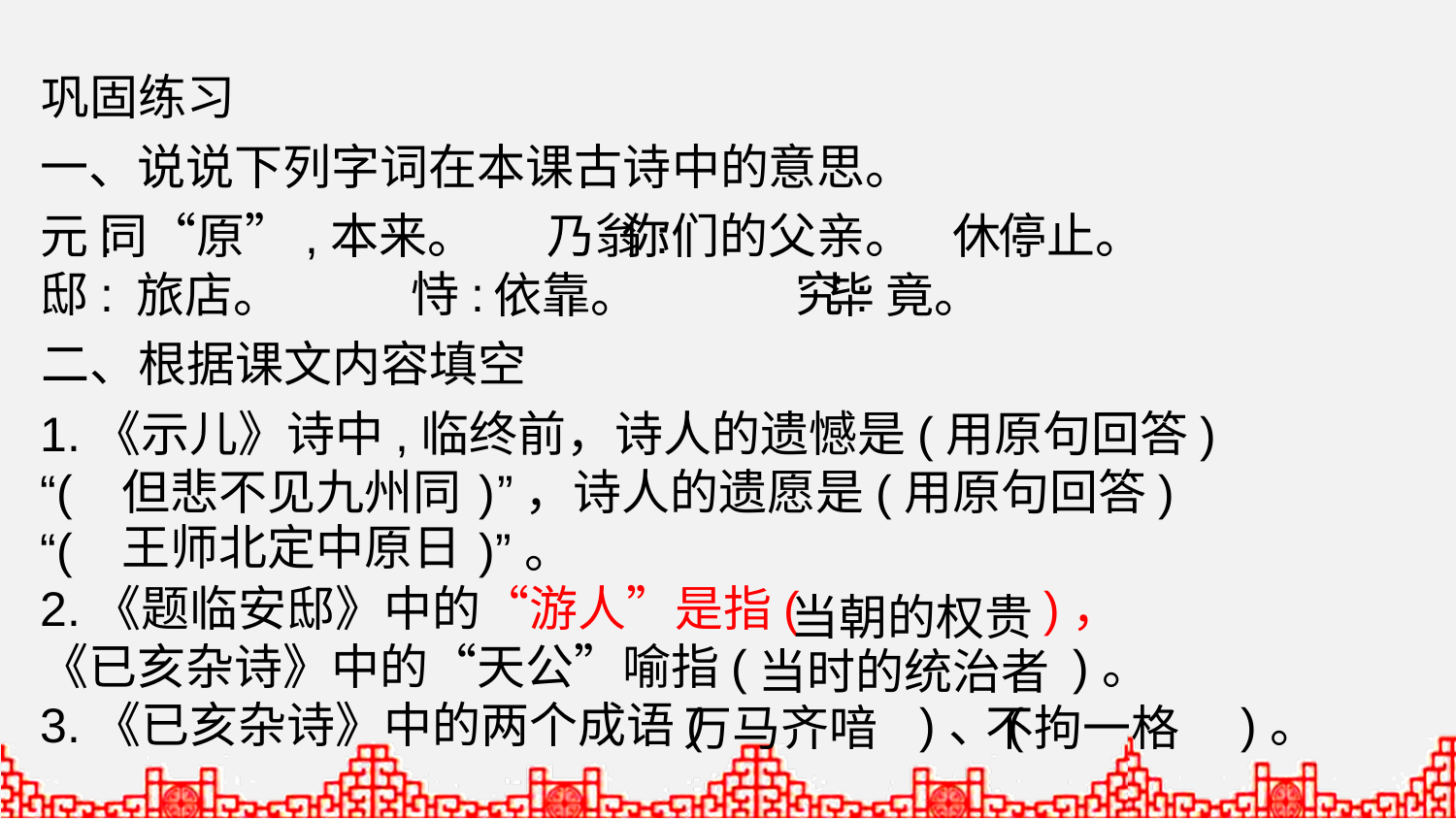

巩固练习
一、说说下列字词在本课古诗中的意思。
元:                               乃翁:                    休:
邸:                     恃:                      究:
同“原”,本来。
你们的父亲。
 停止。
旅店。
依靠。
毕 竟。
二、根据课文内容填空
1.《示儿》诗中,临终前，诗人的遗憾是(用原句回答)
“(                              )”，诗人的遗愿是(用原句回答)
“(                              )”。
2.《题临安邸》中的“游人”是指(                  )，
《已亥杂诗》中的“天公”喻指(                        )。
3.《已亥杂诗》中的两个成语(                )、(                )。
但悲不见九州同
王师北定中原日
当朝的权贵
当时的统治者
万马齐喑
不拘一格